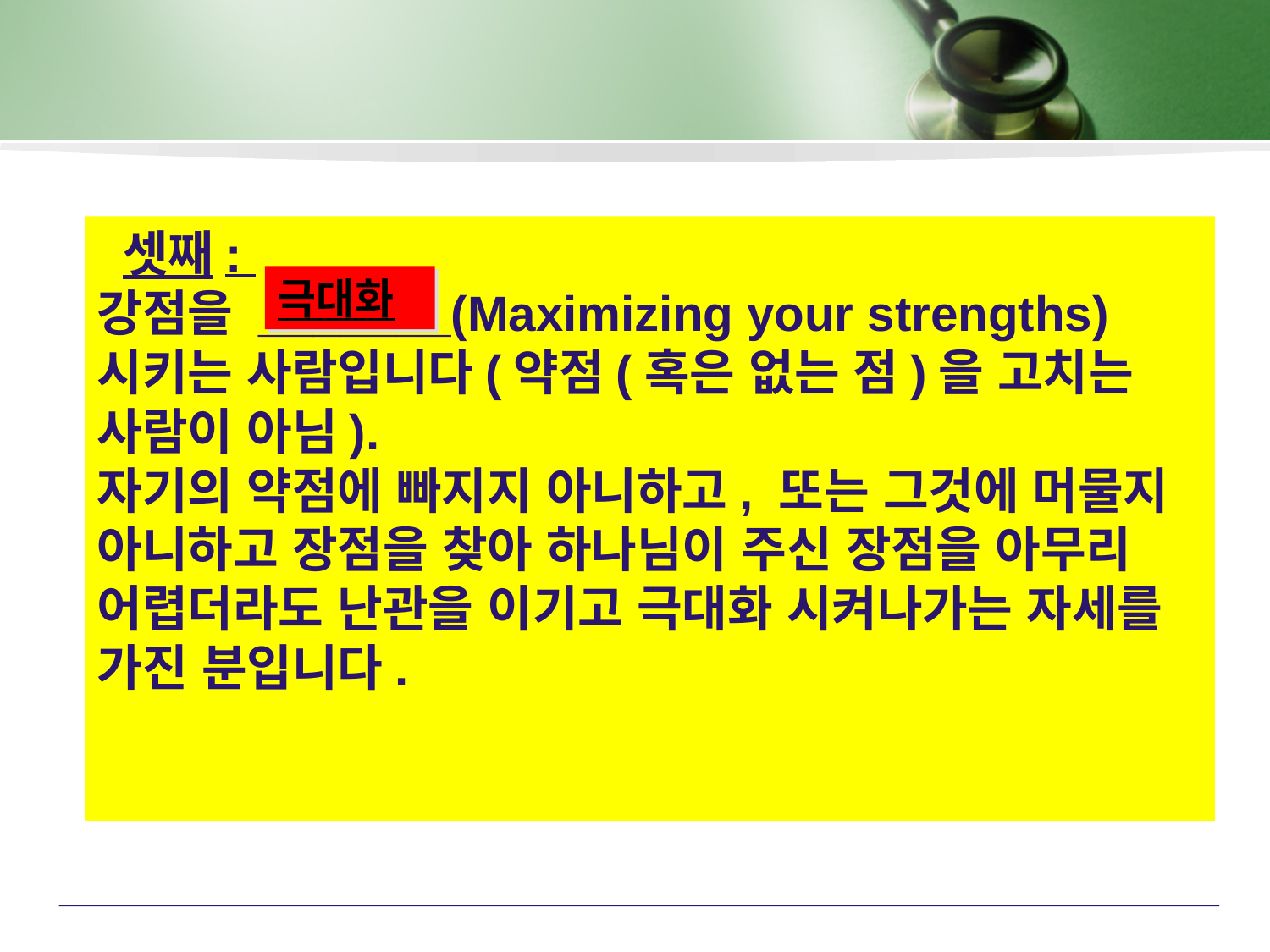

셋째:
강점을 _______(Maximizing your strengths) 시키는 사람입니다(약점(혹은 없는 점)을 고치는 사람이 아님).
자기의 약점에 빠지지 아니하고, 또는 그것에 머물지 아니하고 장점을 찾아 하나님이 주신 장점을 아무리 어렵더라도 난관을 이기고 극대화 시켜나가는 자세를 가진 분입니다.

극대화